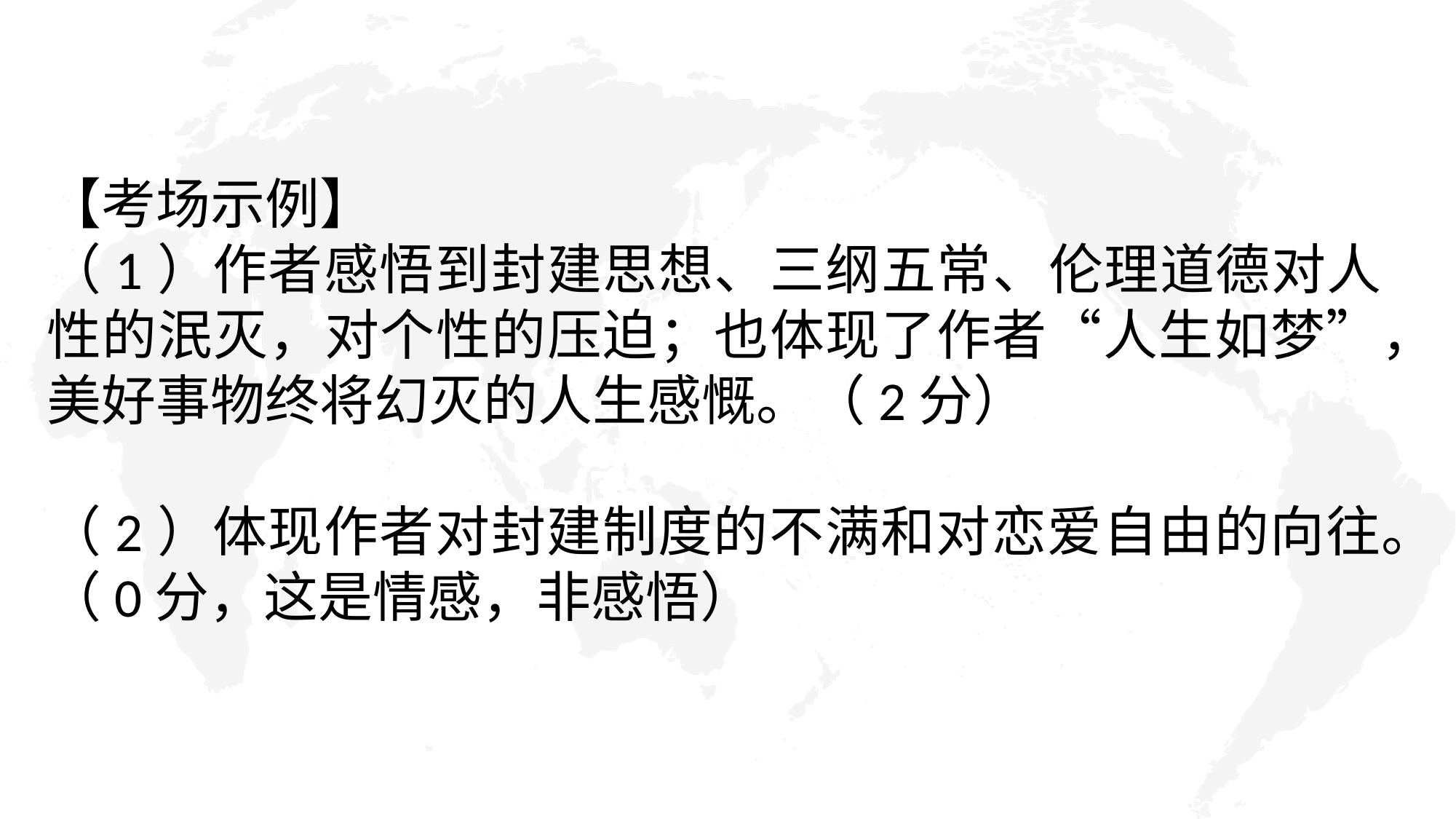

【考场示例】
（1）作者感悟到封建思想、三纲五常、伦理道德对人性的泯灭，对个性的压迫；也体现了作者“人生如梦”，美好事物终将幻灭的人生感慨。（2分）

（2）体现作者对封建制度的不满和对恋爱自由的向往。（0分，这是情感，非感悟）